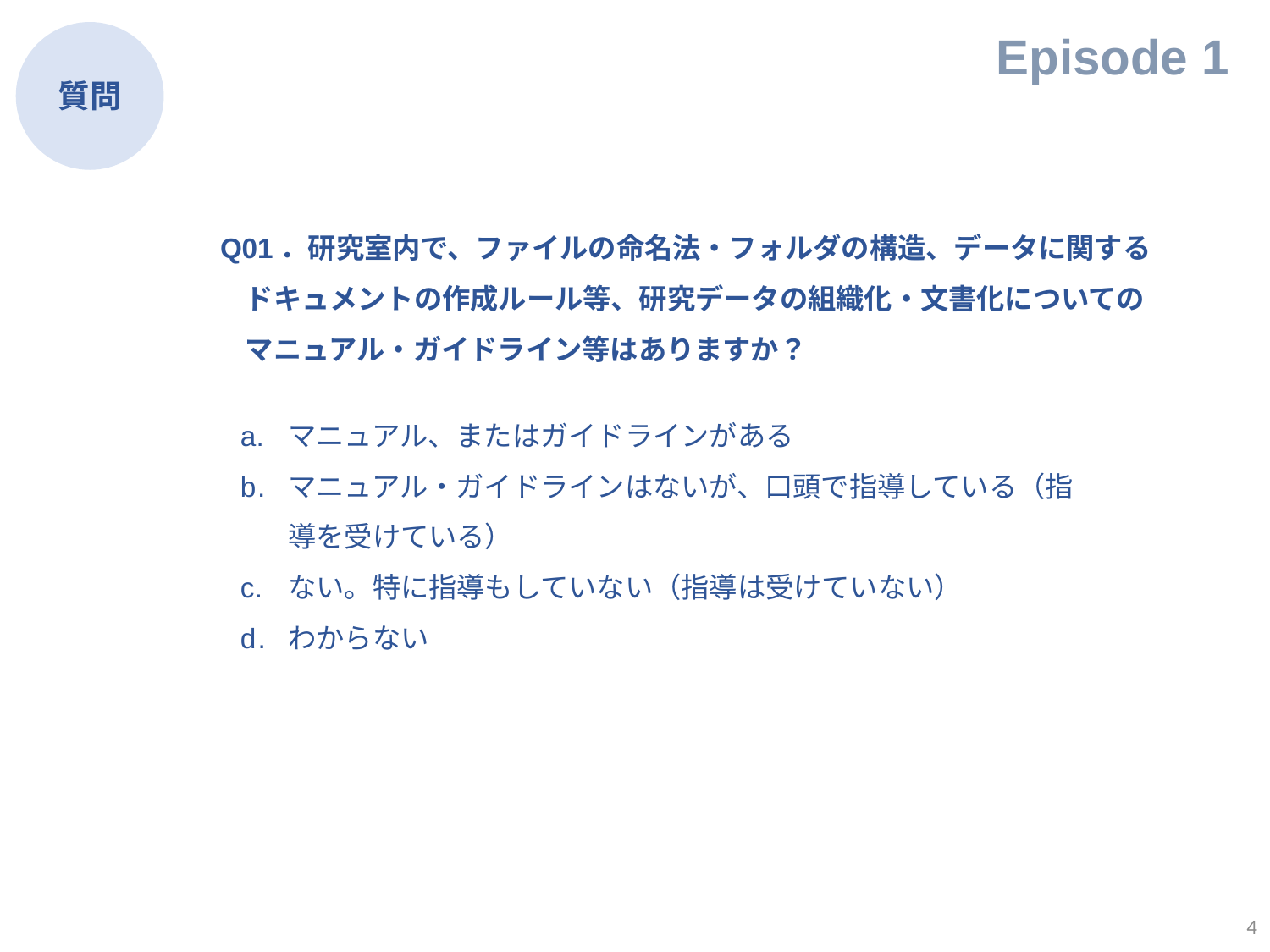

Episode 1

質問
Q01．研究室内で、ファイルの命名法・フォルダの構造、データに関するドキュメントの作成ルール等、研究データの組織化・文書化についてのマニュアル・ガイドライン等はありますか？
マニュアル、またはガイドラインがある
マニュアル・ガイドラインはないが、口頭で指導している（指導を受けている）
ない。特に指導もしていない（指導は受けていない）
わからない
4